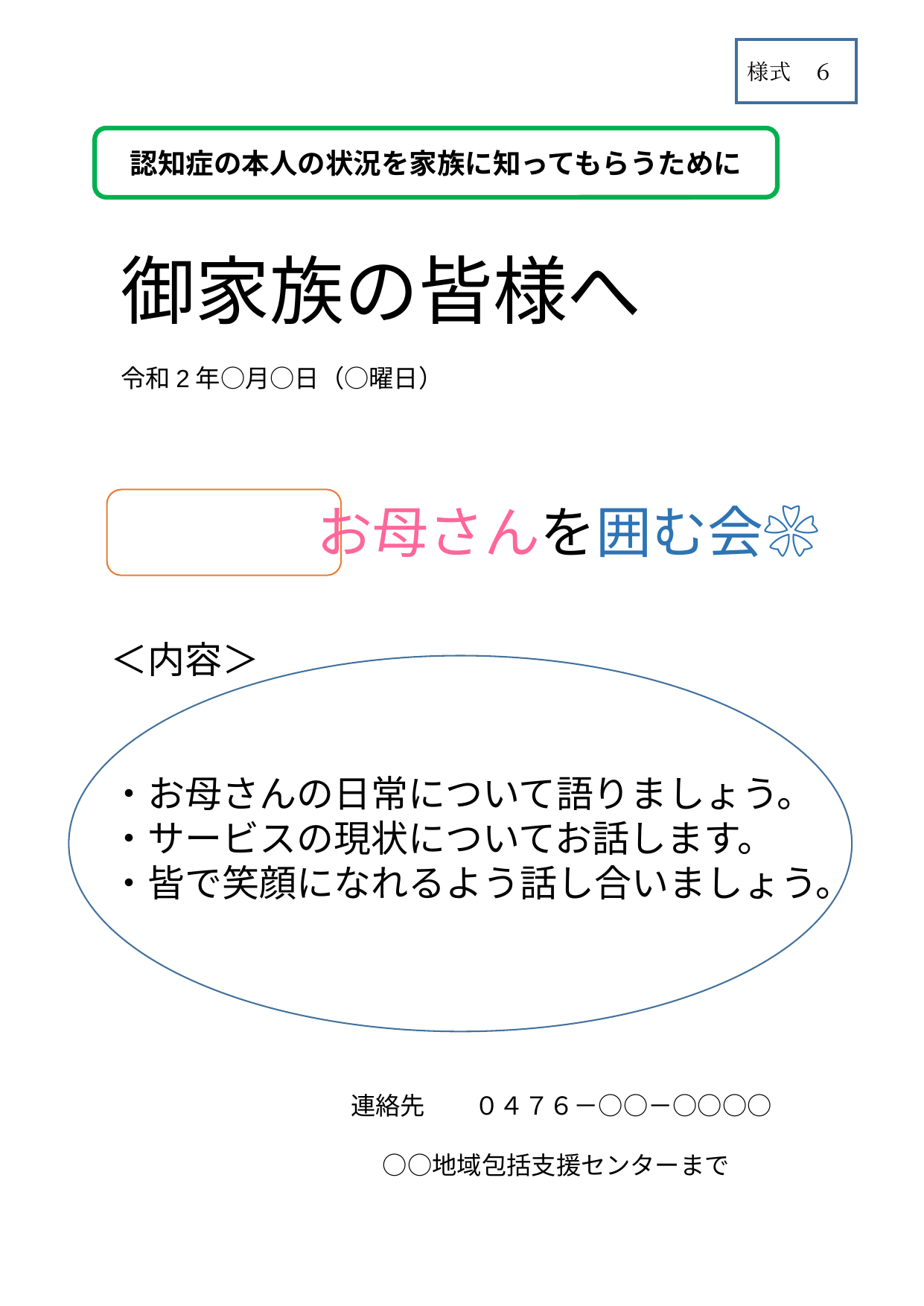

様式　６
認知症の本人の状況を家族に知ってもらうために

御家族の皆様へ

令和2年○月○日（○曜日）

お母さんを囲む会❀

＜内容＞

・お母さんの日常について語りましょう。
・サービスの現状についてお話します。
・皆で笑顔になれるよう話し合いましょう。

                                          連絡先　　０４７６－○○－○○○○

　　　　　　　　　　　○○地域包括支援センターまで